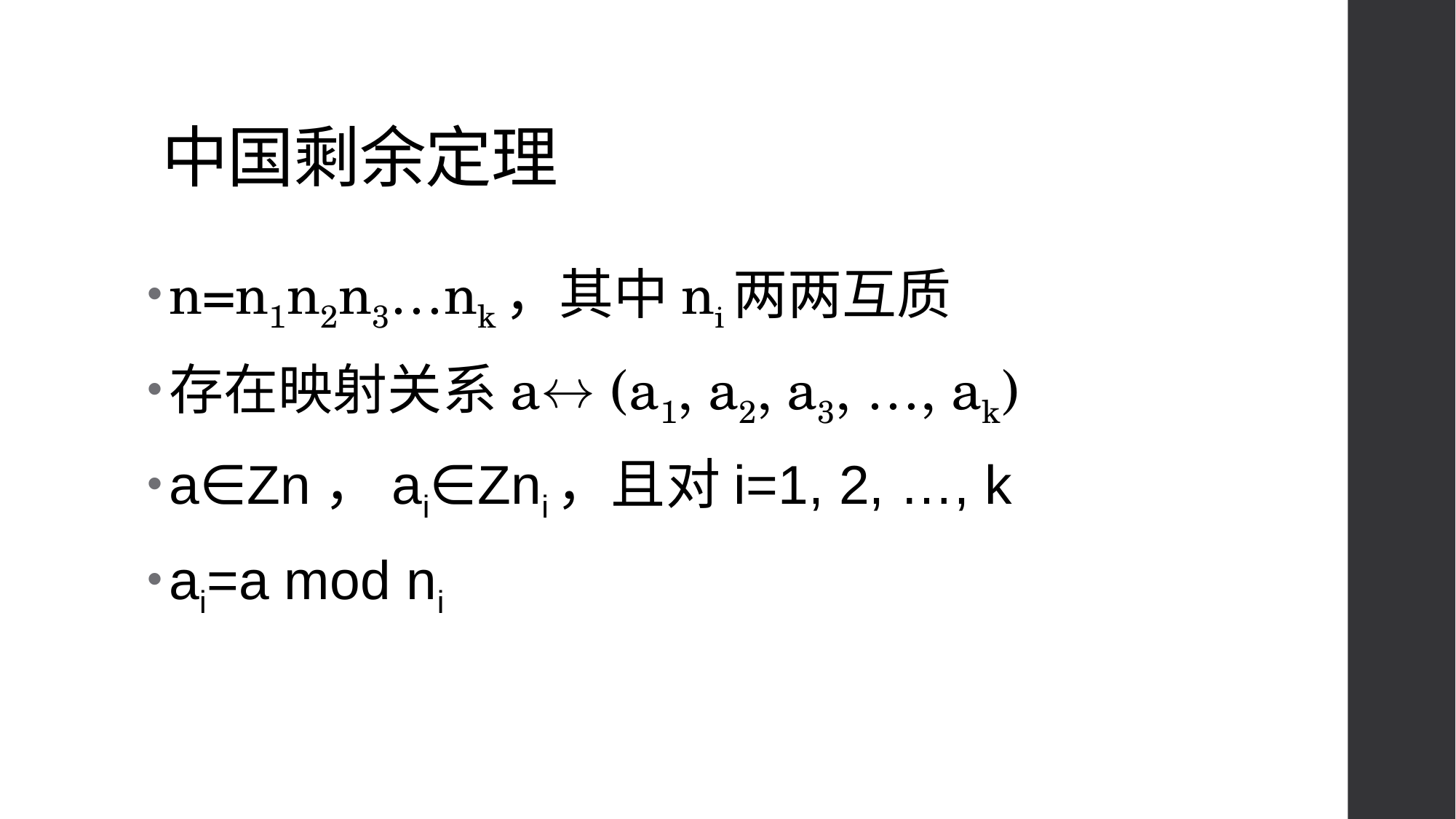

# 中国剩余定理
n=n1n2n3…nk，其中ni两两互质
存在映射关系a↔ (a1, a2, a3, …, ak)
a∈Zn，ai∈Zni，且对i=1, 2, …, k
ai=a mod ni